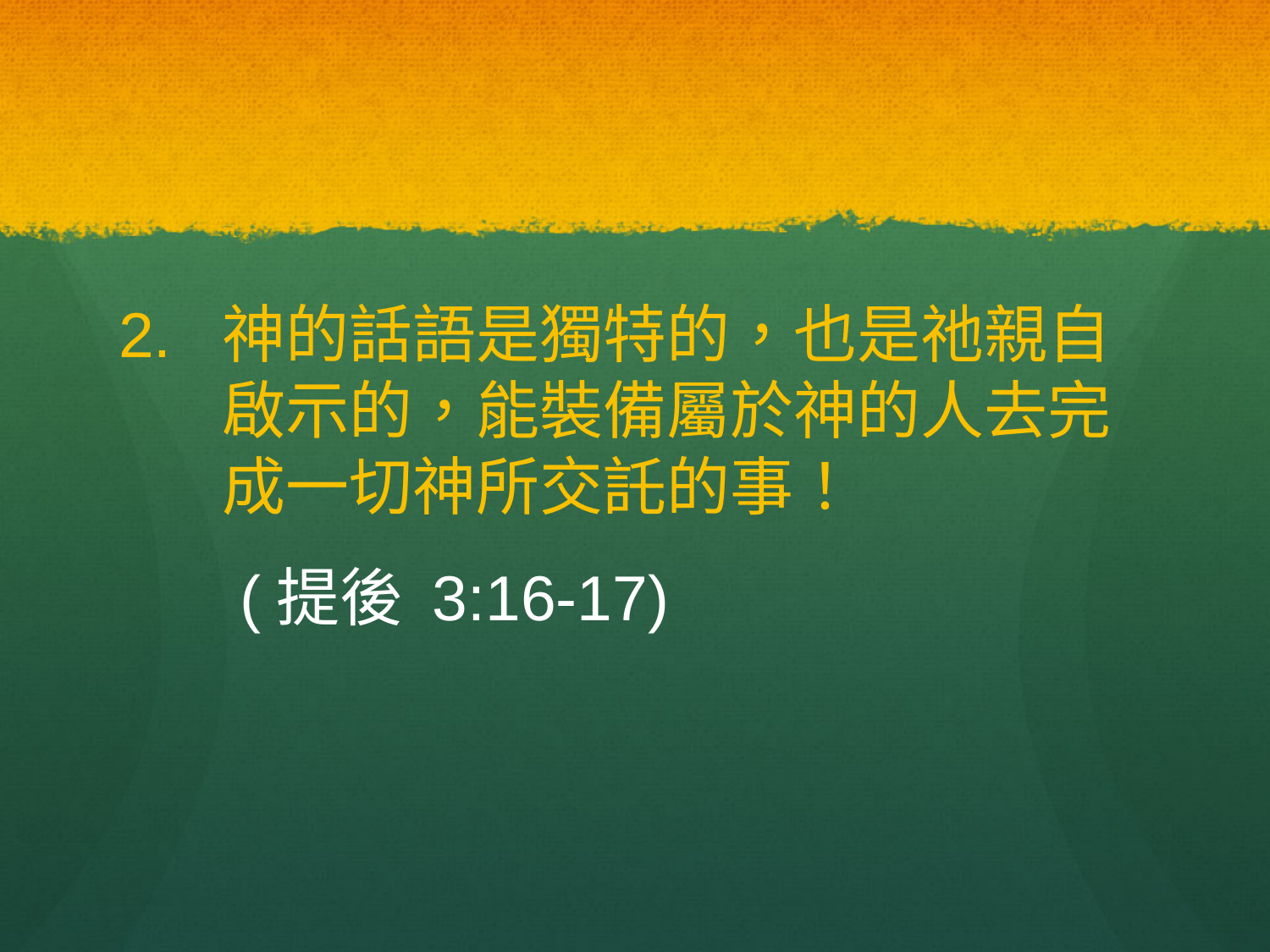

#
神的話語是獨特的，也是祂親自啟示的，能裝備屬於神的人去完成一切神所交託的事！
	 (提後 3:16-17)